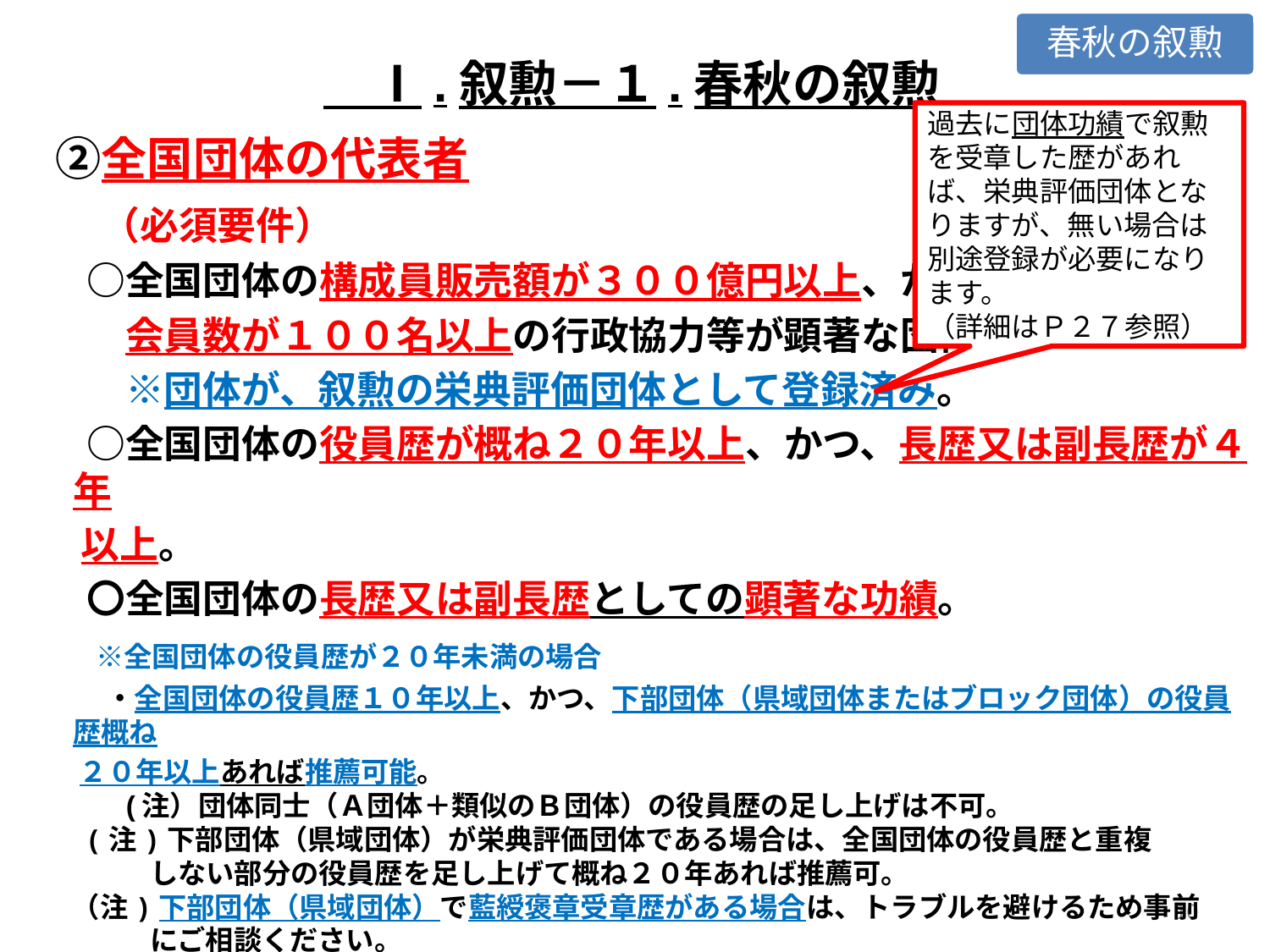

春秋の叙勲
　Ⅰ.叙勲－１.春秋の叙勲
過去に団体功績で叙勲を受章した歴があれば、栄典評価団体となりますが、無い場合は別途登録が必要になります。
（詳細はＰ２７参照）
　②全国団体の代表者
　　（必須要件）
　　○全国団体の構成員販売額が３００億円以上、かつ、
　　　会員数が１００名以上の行政協力等が顕著な団体。
　　　※団体が、叙勲の栄典評価団体として登録済み。
　　○全国団体の役員歴が概ね２０年以上、かつ、長歴又は副長歴が４年
       以上。
　　〇全国団体の長歴又は副長歴としての顕著な功績。
　　 ※全国団体の役員歴が２０年未満の場合
　　　  ・全国団体の役員歴１０年以上、かつ、下部団体（県域団体またはブロック団体）の役員歴概ね
          ２０年以上あれば推薦可能。
　　　    (注）団体同士（Ａ団体＋類似のＢ団体）の役員歴の足し上げは不可。
　　  (注)下部団体（県域団体）が栄典評価団体である場合は、全国団体の役員歴と重複
　　　　　しない部分の役員歴を足し上げて概ね２０年あれば推薦可。
　　 （注)下部団体（県域団体）で藍綬褒章受章歴がある場合は、トラブルを避けるため事前
　　　　　にご相談ください。
10